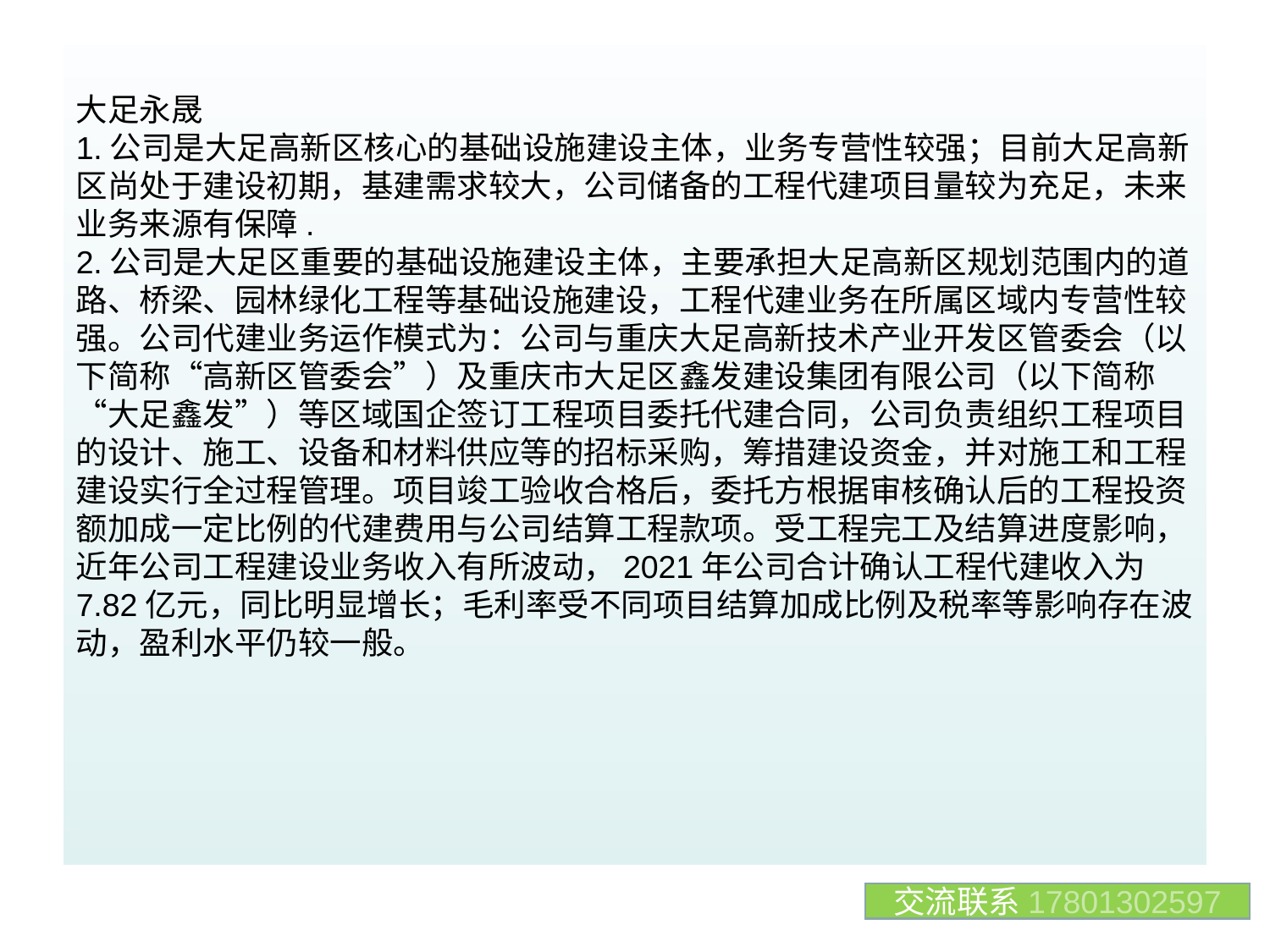

大足永晟
1.公司是大足高新区核心的基础设施建设主体，业务专营性较强；目前大足高新区尚处于建设初期，基建需求较大，公司储备的工程代建项目量较为充足，未来业务来源有保障.
2.公司是大足区重要的基础设施建设主体，主要承担大足高新区规划范围内的道路、桥梁、园林绿化工程等基础设施建设，工程代建业务在所属区域内专营性较强。公司代建业务运作模式为：公司与重庆大足高新技术产业开发区管委会（以下简称“高新区管委会”）及重庆市大足区鑫发建设集团有限公司（以下简称“大足鑫发”）等区域国企签订工程项目委托代建合同，公司负责组织工程项目的设计、施工、设备和材料供应等的招标采购，筹措建设资金，并对施工和工程建设实行全过程管理。项目竣工验收合格后，委托方根据审核确认后的工程投资额加成一定比例的代建费用与公司结算工程款项。受工程完工及结算进度影响，近年公司工程建设业务收入有所波动，2021年公司合计确认工程代建收入为7.82亿元，同比明显增长；毛利率受不同项目结算加成比例及税率等影响存在波动，盈利水平仍较一般。